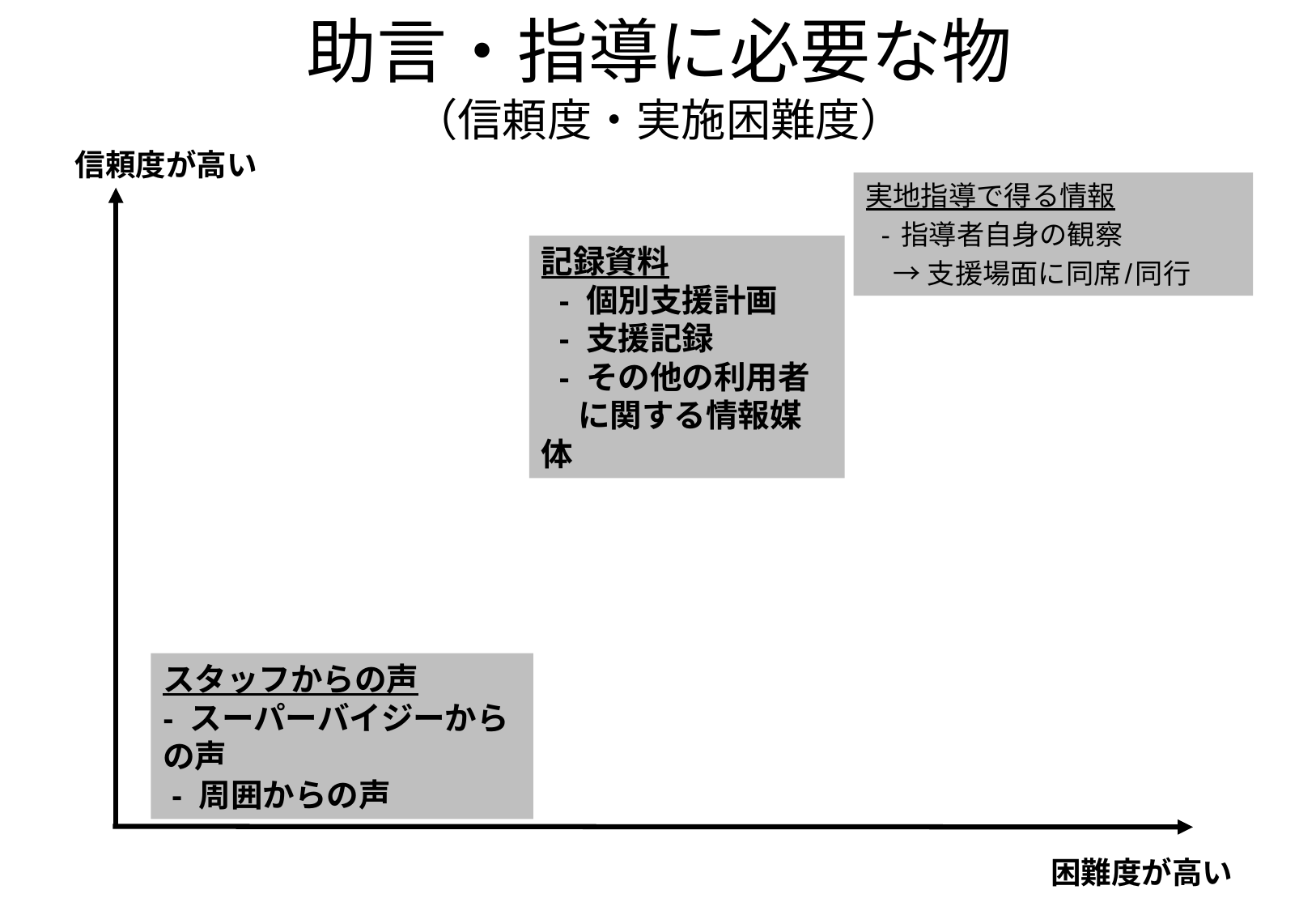

# 助言・指導に必要な物 （信頼度・実施困難度）
信頼度が高い
実地指導で得る情報
  - 指導者自身の観察
　→ 支援場面に同席/同行
記録資料
  - 個別支援計画
  - 支援記録
  - その他の利用者
    に関する情報媒体
スタッフからの声
- スーパーバイジーからの声
 - 周囲からの声
困難度が高い